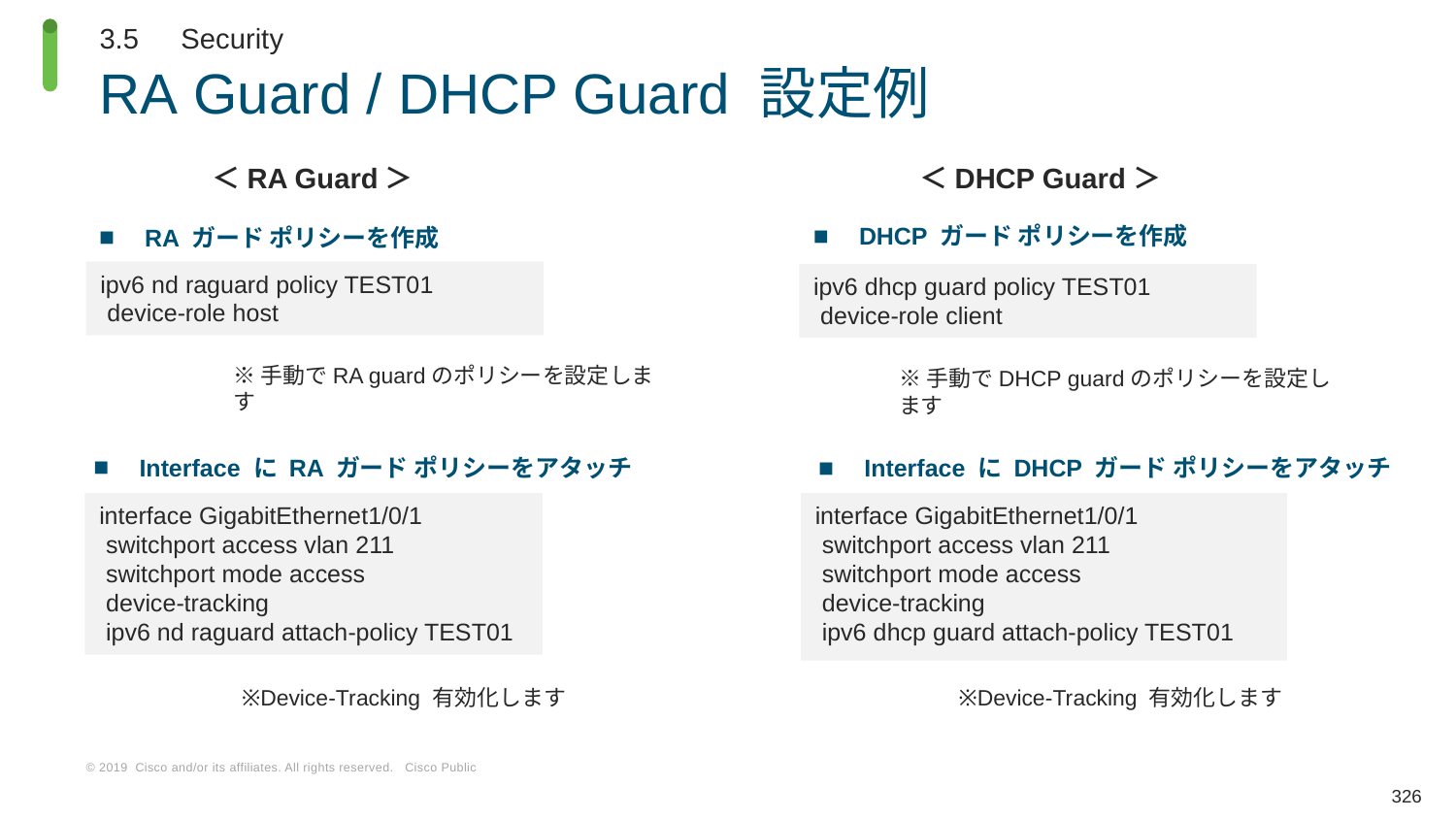

3.5　Security
# RA Guard / DHCP Guard 設定例
＜DHCP Guard＞
＜RA Guard＞
DHCP ガード ポリシーを作成
RA ガード ポリシーを作成
ipv6 nd raguard policy TEST01
 device-role host
ipv6 dhcp guard policy TEST01
 device-role client
※手動でRA guardのポリシーを設定します
※手動でDHCP guardのポリシーを設定します
Interface に RA ガード ポリシーをアタッチ
Interface に DHCP ガード ポリシーをアタッチ
interface GigabitEthernet1/0/1
 switchport access vlan 211
 switchport mode access
 device-tracking
 ipv6 nd raguard attach-policy TEST01
interface GigabitEthernet1/0/1
 switchport access vlan 211
 switchport mode access
 device-tracking
 ipv6 dhcp guard attach-policy TEST01
※Device-Tracking 有効化します
※Device-Tracking 有効化します
326